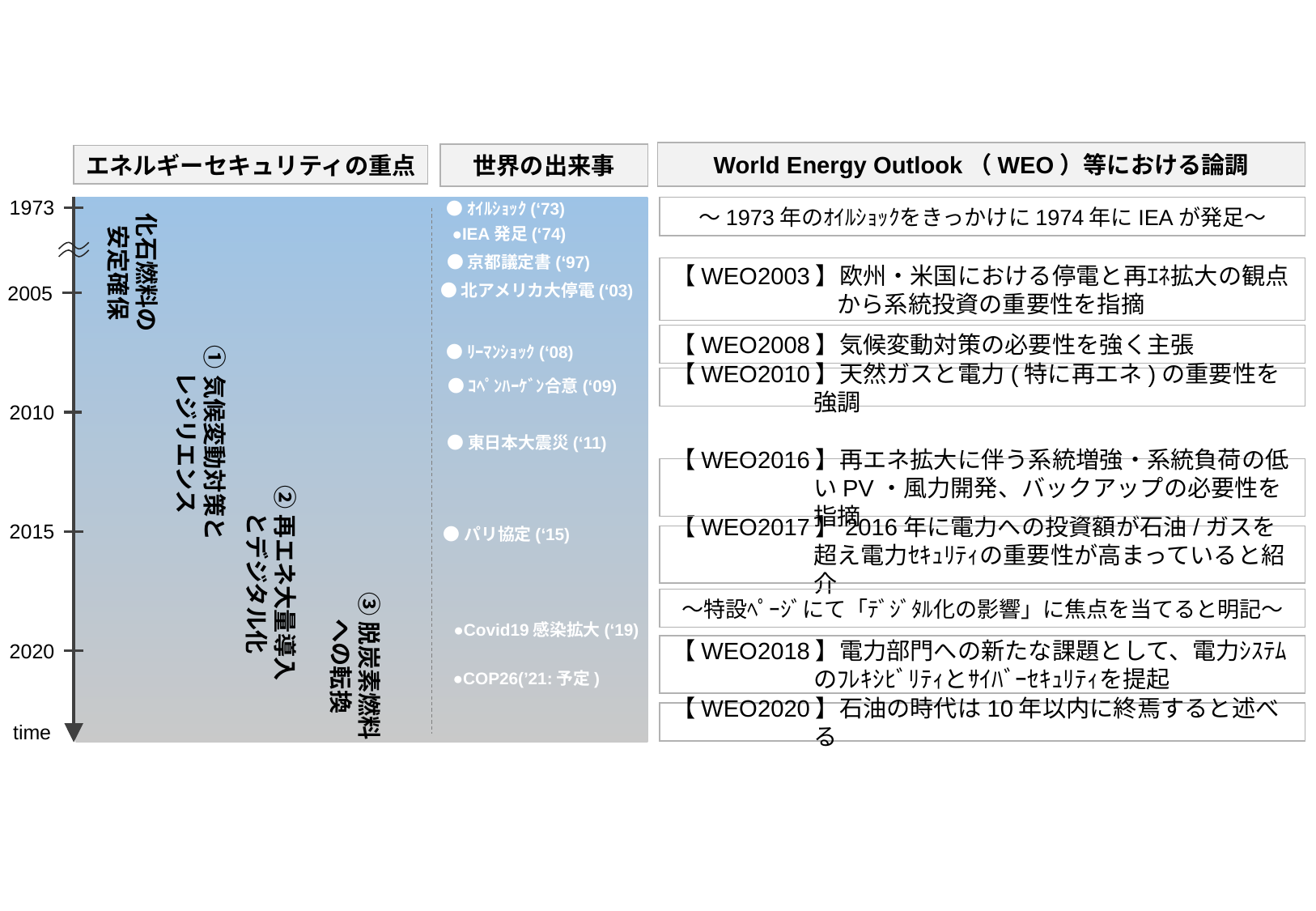

World Energy Outlook（WEO）等における論調
世界の出来事
エネルギーセキュリティの重点

1973
●ｵｲﾙｼｮｯｸ(‘73)
～1973年のｵｲﾙｼｮｯｸをきっかけに1974年にIEAが発足～
化石燃料の
安定確保
●IEA発足(‘74)

●京都議定書(‘97)
【WEO2003】欧州・米国における停電と再ｴﾈ拡大の観点　から系統投資の重要性を指摘
2005
●北アメリカ大停電(‘03)
【WEO2008】気候変動対策の必要性を強く主張
●ﾘｰﾏﾝｼｮｯｸ(‘08)
①気候変動対策と
レジリエンス
【WEO2010】天然ガスと電力(特に再エネ)の重要性を強調
●ｺﾍﾟﾝﾊｰｹﾞﾝ合意(‘09)
2010
●東日本大震災(‘11)
【WEO2016】再エネ拡大に伴う系統増強・系統負荷の低いPV・風力開発、バックアップの必要性を指摘
②再エネ大量導入
とデジタル化
2015
●パリ協定(‘15)
【WEO2017】2016年に電力への投資額が石油/ガスを超え電力ｾｷｭﾘﾃｨの重要性が高まっていると紹介
③脱炭素燃料
への転換
～特設ﾍﾟｰｼﾞにて「ﾃﾞｼﾞﾀﾙ化の影響」に焦点を当てると明記～
●Covid19感染拡大(‘19)
2020
【WEO2018】電力部門への新たな課題として、電力ｼｽﾃﾑのﾌﾚｷｼﾋﾞﾘﾃｨとｻｲﾊﾞｰｾｷｭﾘﾃｨを提起
●COP26(’21:予定)
【WEO2020】石油の時代は10年以内に終焉すると述べる
time